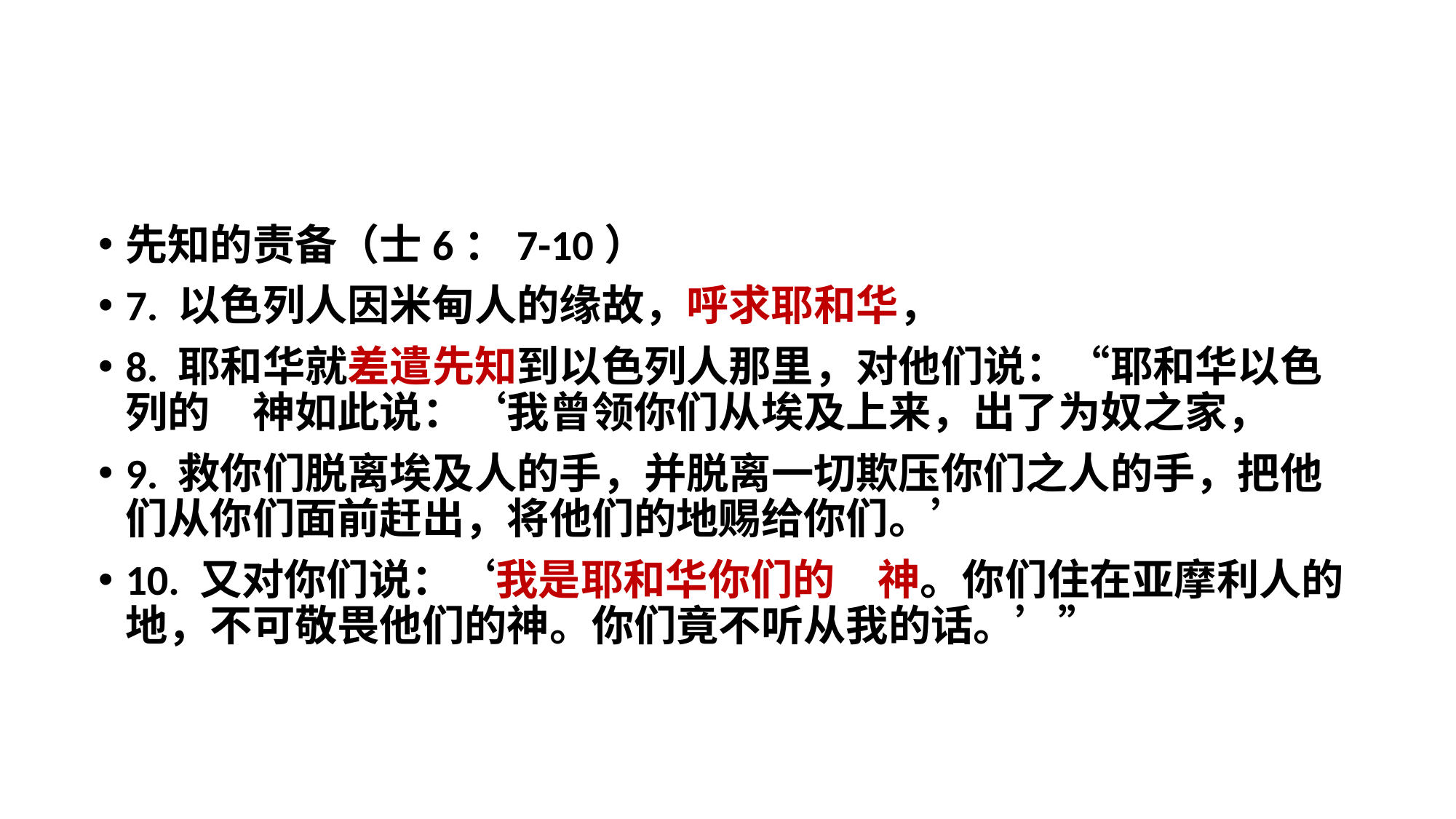

先知的责备（士6：7-10）
7. 以色列人因米甸人的缘故，呼求耶和华，
8. 耶和华就差遣先知到以色列人那里，对他们说：“耶和华以色列的　神如此说：‘我曾领你们从埃及上来，出了为奴之家，
9. 救你们脱离埃及人的手，并脱离一切欺压你们之人的手，把他们从你们面前赶出，将他们的地赐给你们。’
10. 又对你们说：‘我是耶和华你们的　神。你们住在亚摩利人的地，不可敬畏他们的神。你们竟不听从我的话。’”